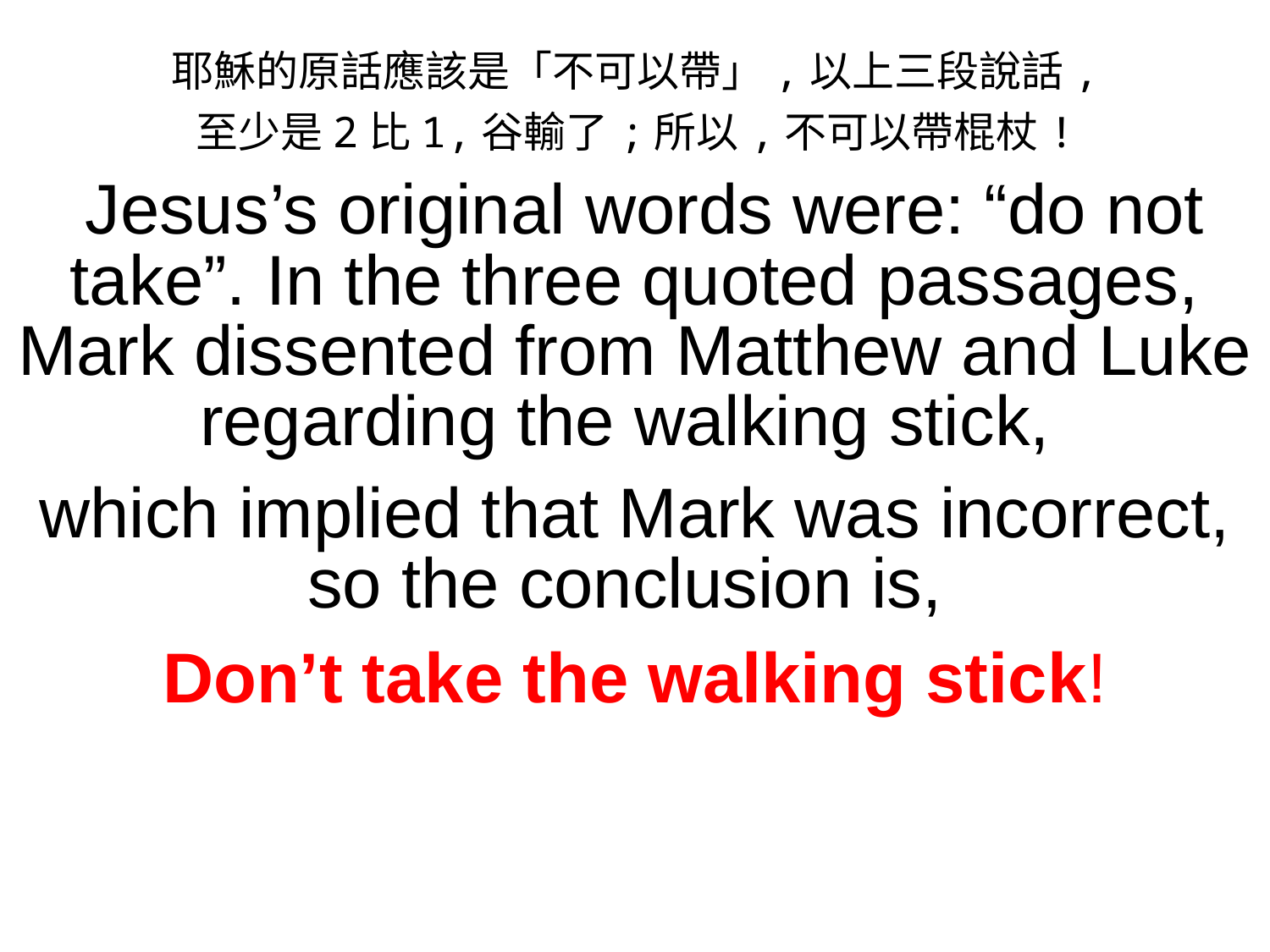

耶穌的原話應該是「不可以帶」,以上三段說話,
至少是2比1,谷輸了;所以,不可以帶棍杖!
 Jesus’s original words were: “do not take”. In the three quoted passages, Mark dissented from Matthew and Luke regarding the walking stick,
which implied that Mark was incorrect, so the conclusion is,
Don’t take the walking stick!